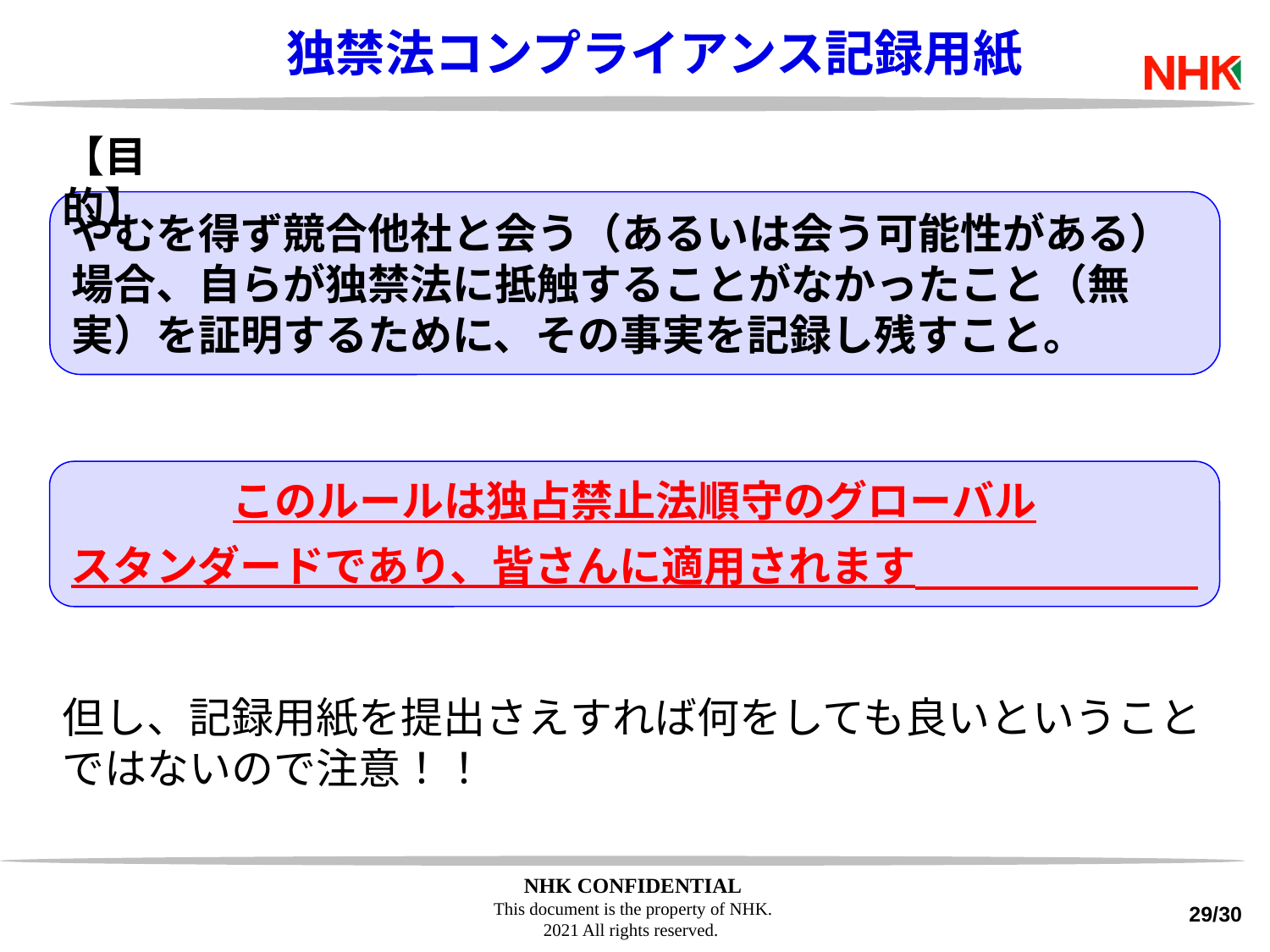

独禁法コンプライアンス記録用紙
【目的】
やむを得ず競合他社と会う（あるいは会う可能性がある）場合、自らが独禁法に抵触することがなかったこと（無実）を証明するために、その事実を記録し残すこと。
このルールは独占禁止法順守のグローバル
スタンダードであり、皆さんに適用されます
但し、記録用紙を提出さえすれば何をしても良いということではないので注意！！
29/30